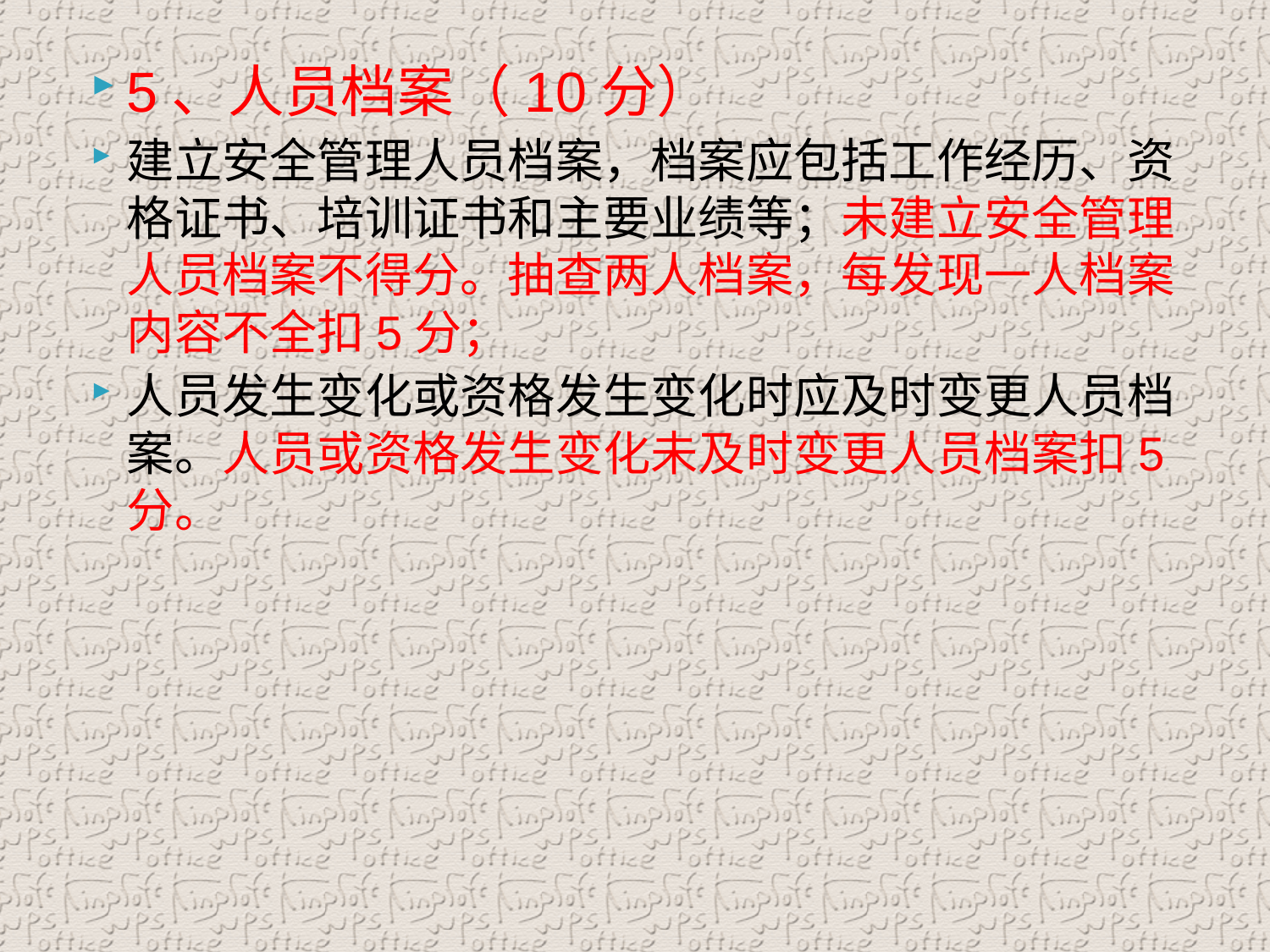

5、人员档案（10分）
建立安全管理人员档案，档案应包括工作经历、资格证书、培训证书和主要业绩等；未建立安全管理人员档案不得分。抽查两人档案，每发现一人档案内容不全扣5分；
人员发生变化或资格发生变化时应及时变更人员档案。人员或资格发生变化未及时变更人员档案扣5分。